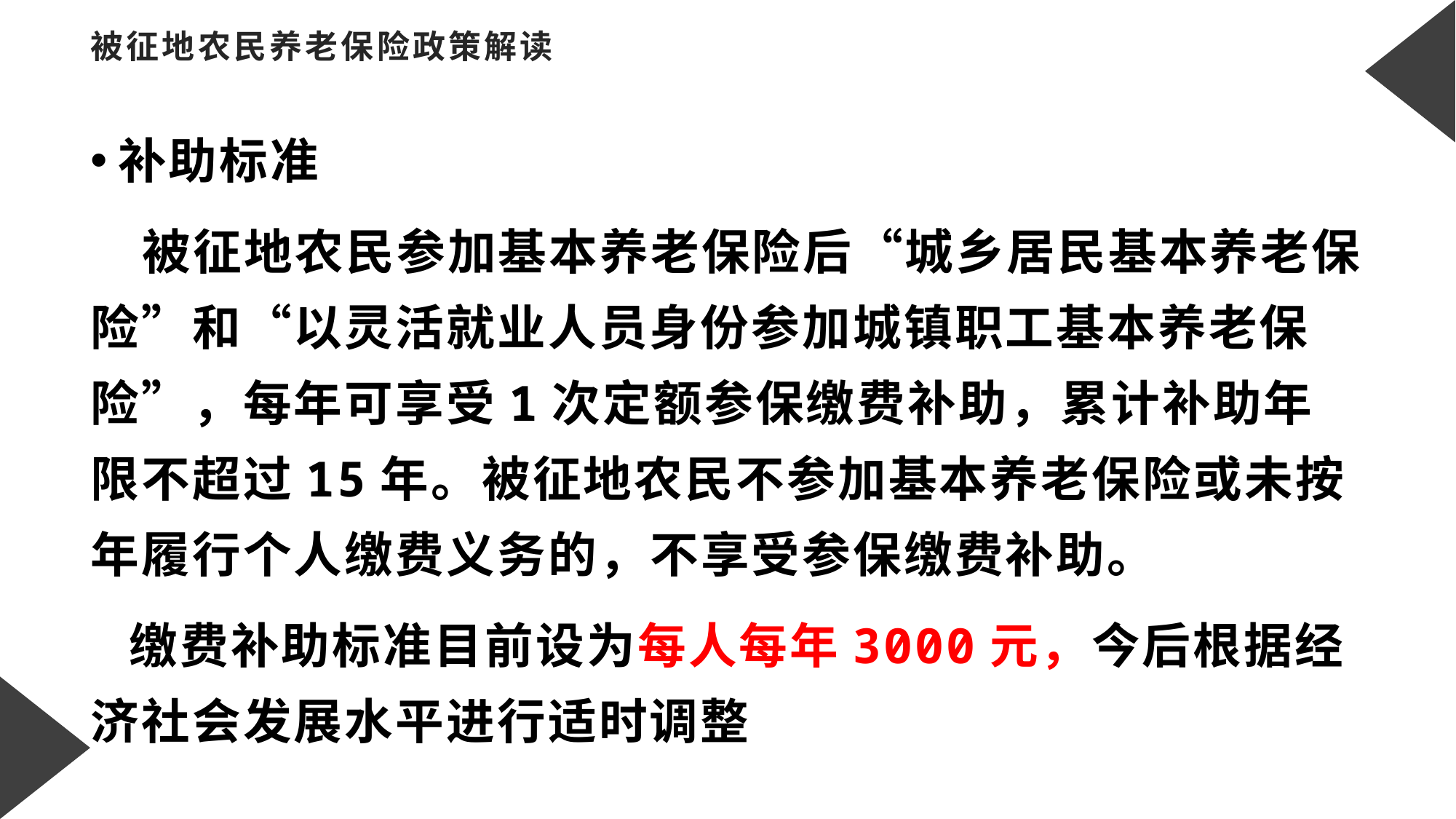

# 被征地农民养老保险政策解读
补助标准
   被征地农民参加基本养老保险后“城乡居民基本养老保险”和“以灵活就业人员身份参加城镇职工基本养老保险”，每年可享受1次定额参保缴费补助，累计补助年限不超过15年。被征地农民不参加基本养老保险或未按年履行个人缴费义务的，不享受参保缴费补助。
  缴费补助标准目前设为每人每年3000元，今后根据经济社会发展水平进行适时调整